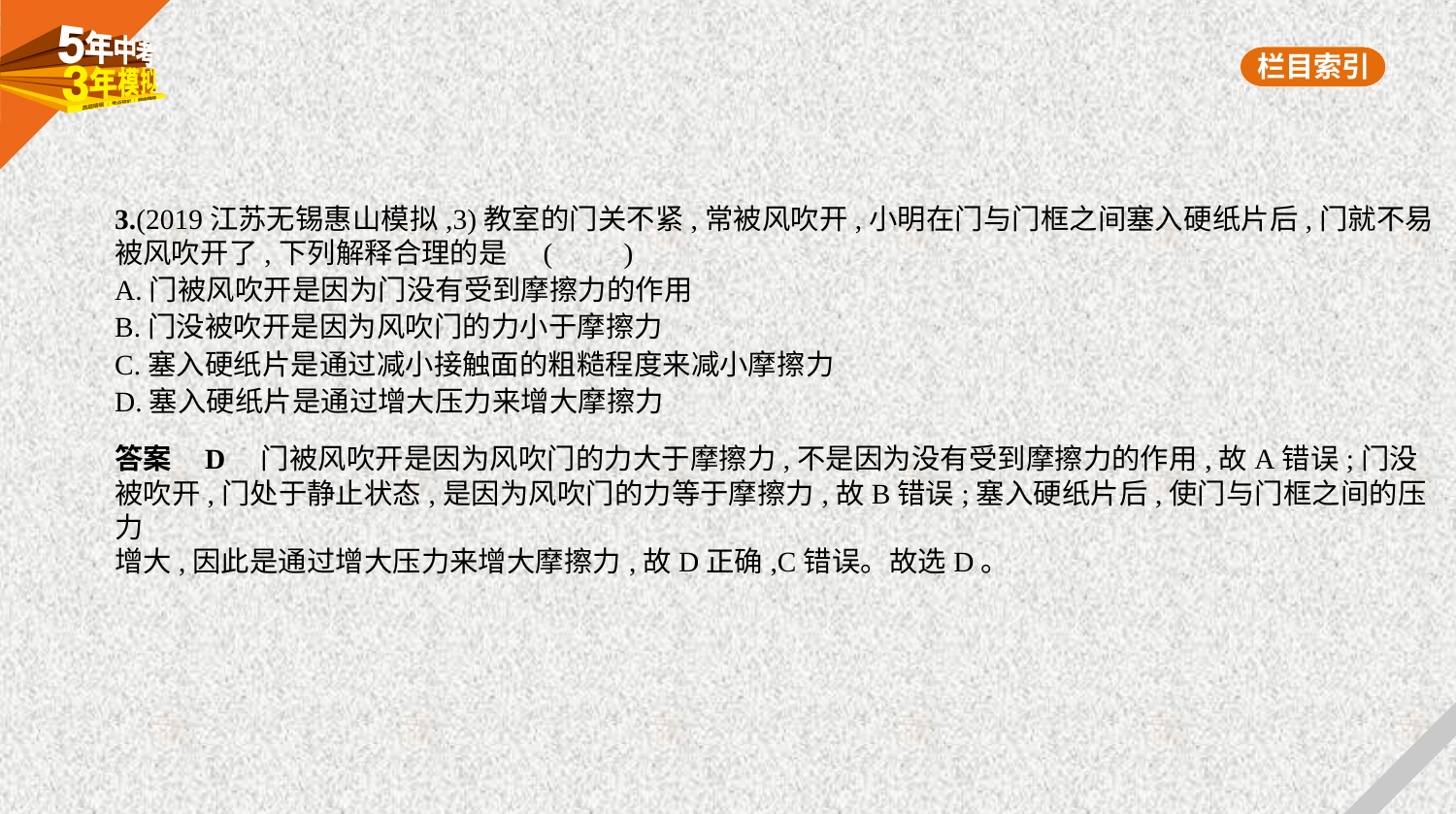

3.(2019江苏无锡惠山模拟,3)教室的门关不紧,常被风吹开,小明在门与门框之间塞入硬纸片后,门就不易
被风吹开了,下列解释合理的是 (　　)
A.门被风吹开是因为门没有受到摩擦力的作用
B.门没被吹开是因为风吹门的力小于摩擦力
C.塞入硬纸片是通过减小接触面的粗糙程度来减小摩擦力
D.塞入硬纸片是通过增大压力来增大摩擦力
答案    D　门被风吹开是因为风吹门的力大于摩擦力,不是因为没有受到摩擦力的作用,故A错误;门没
被吹开,门处于静止状态,是因为风吹门的力等于摩擦力,故B错误;塞入硬纸片后,使门与门框之间的压力
增大,因此是通过增大压力来增大摩擦力,故D正确,C错误。故选D。